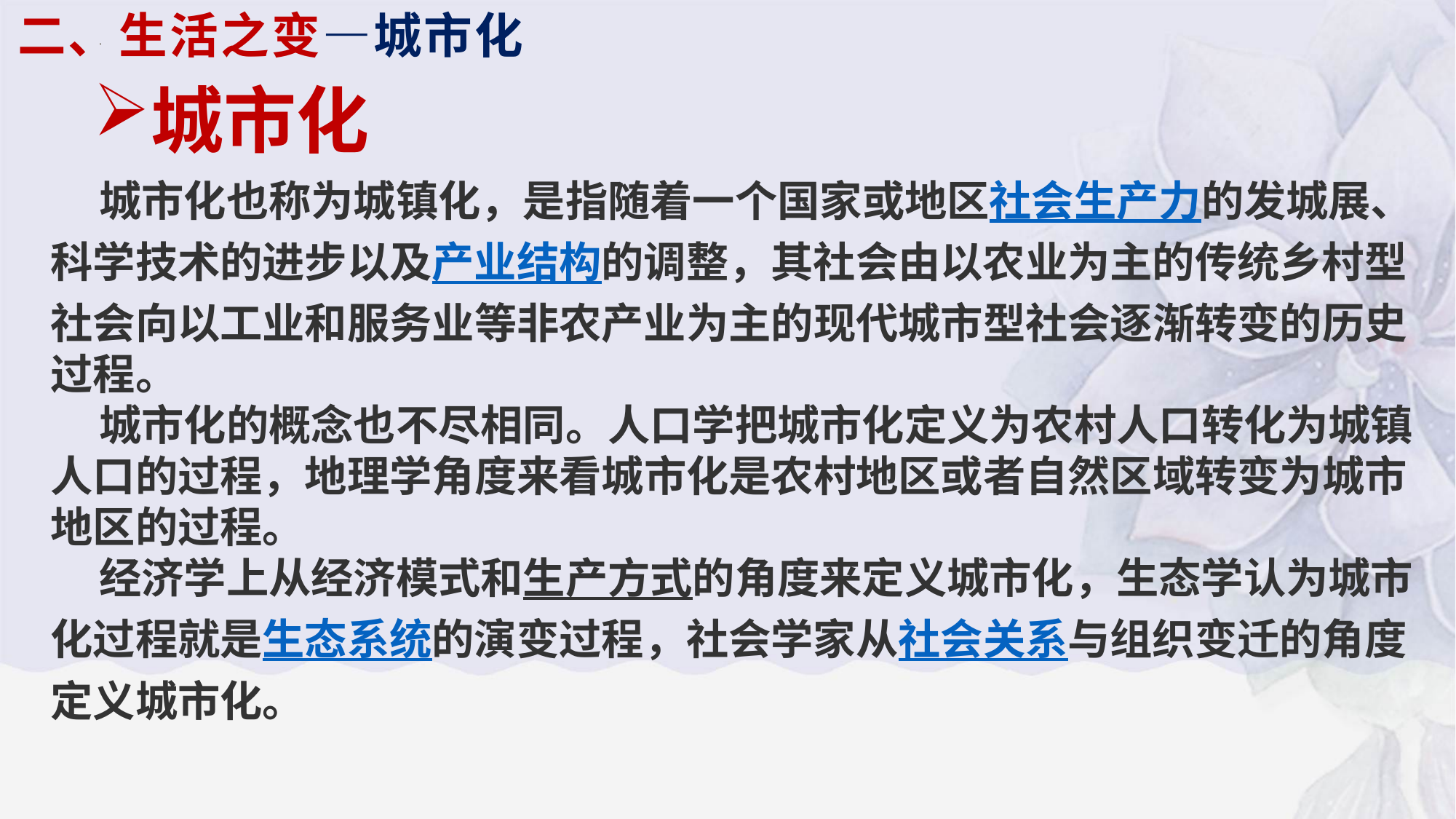

二、生活之变—城市化
城市化
    城市化也称为城镇化，是指随着一个国家或地区社会生产力的发城展、科学技术的进步以及产业结构的调整，其社会由以农业为主的传统乡村型社会向以工业和服务业等非农产业为主的现代城市型社会逐渐转变的历史过程。
    城市化的概念也不尽相同。人口学把城市化定义为农村人口转化为城镇人口的过程，地理学角度来看城市化是农村地区或者自然区域转变为城市地区的过程。
    经济学上从经济模式和生产方式的角度来定义城市化，生态学认为城市化过程就是生态系统的演变过程，社会学家从社会关系与组织变迁的角度定义城市化。